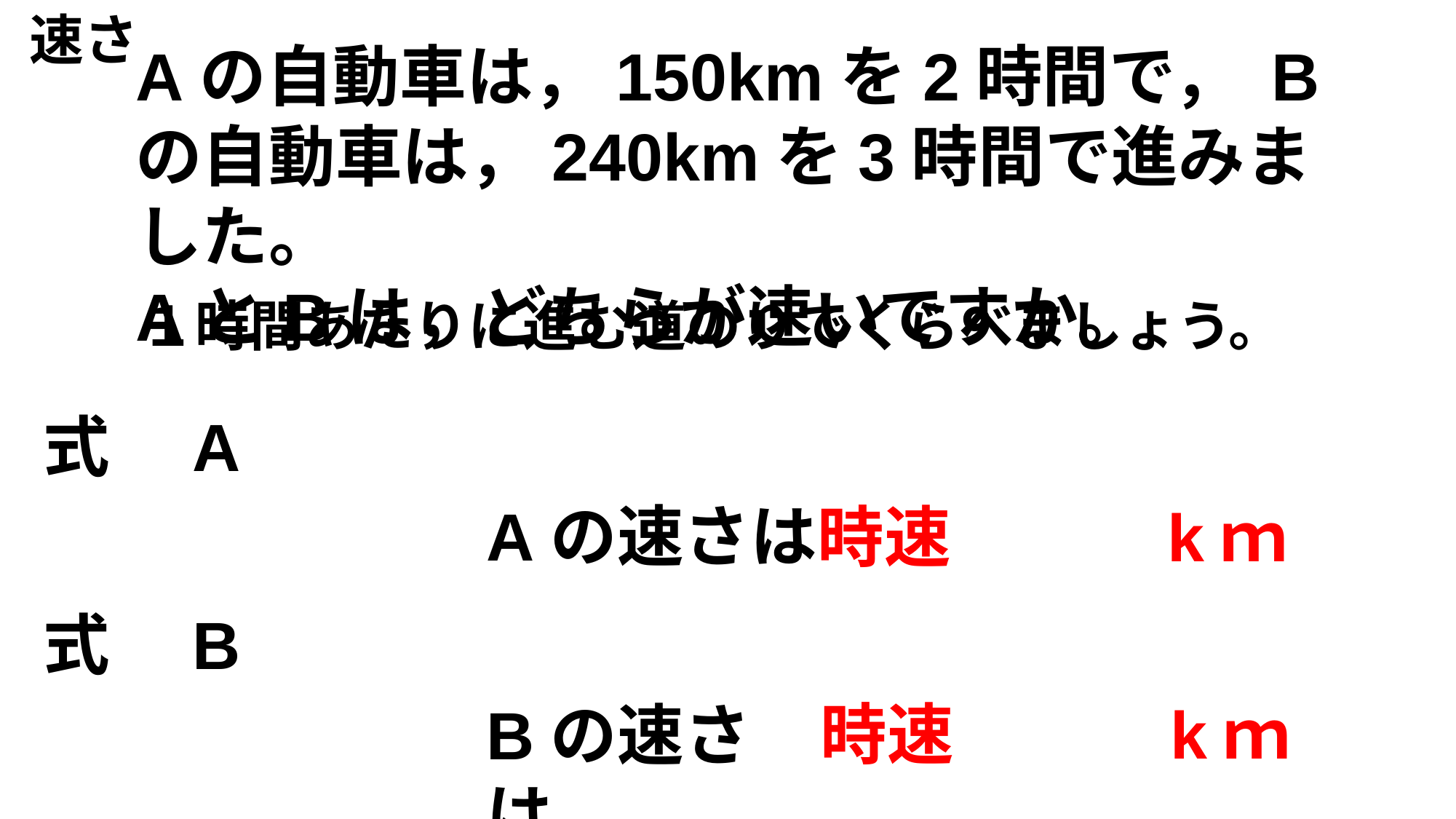

速さ
Aの自動車は，150kmを2時間で， Bの自動車は，240kmを3時間で進みました。
AとBは，どちらが速いですか。
１時間あたりに進む道のりでくらべましょう。
式　A
Aの速さは
時速　　　kｍ
式　B
時速　　　kｍ
Bの速さは